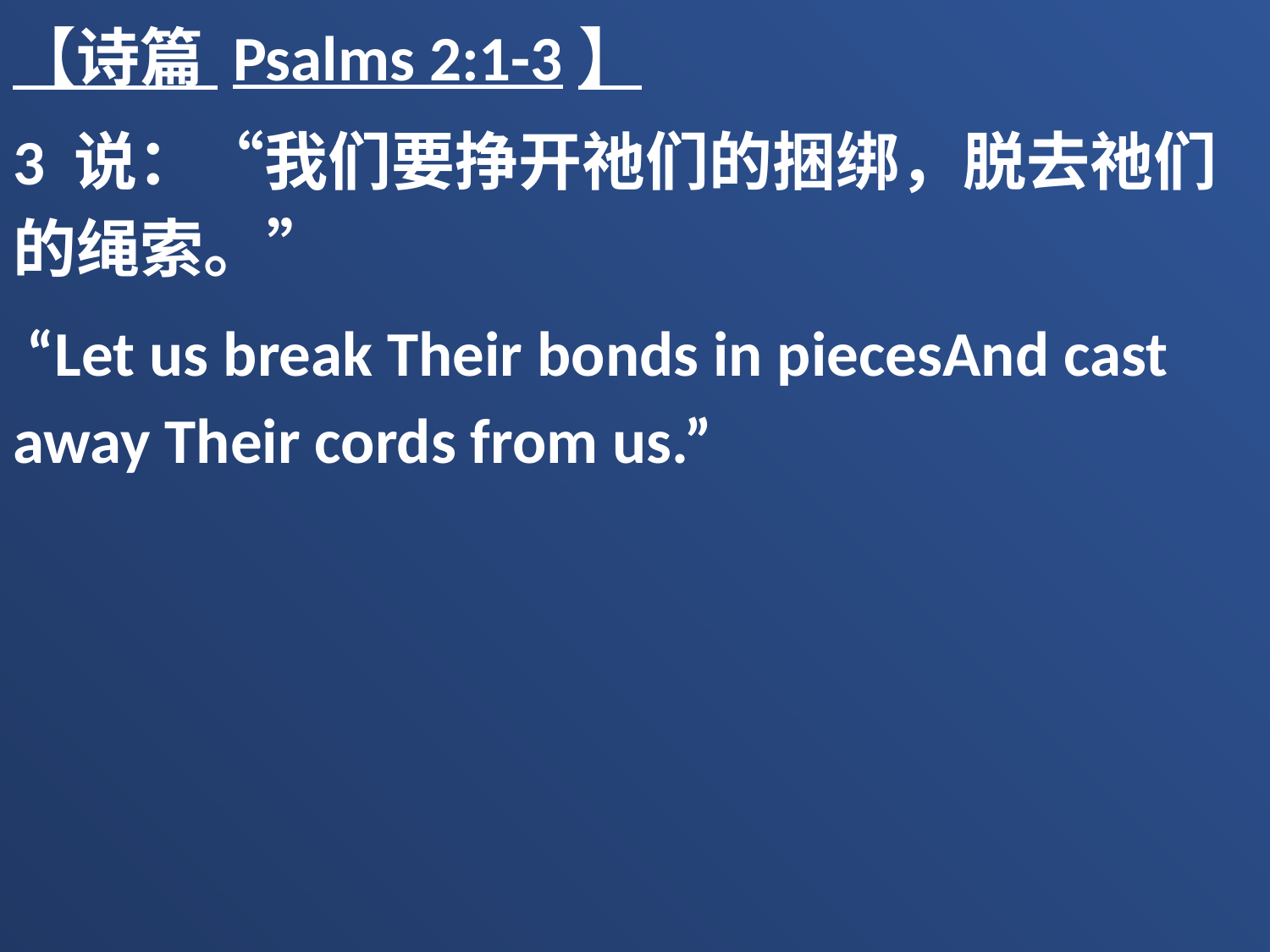

【诗篇 Psalms 2:1-3】
3 说：“我们要挣开祂们的捆绑，脱去祂们的绳索。”
 “Let us break Their bonds in piecesAnd cast away Their cords from us.”